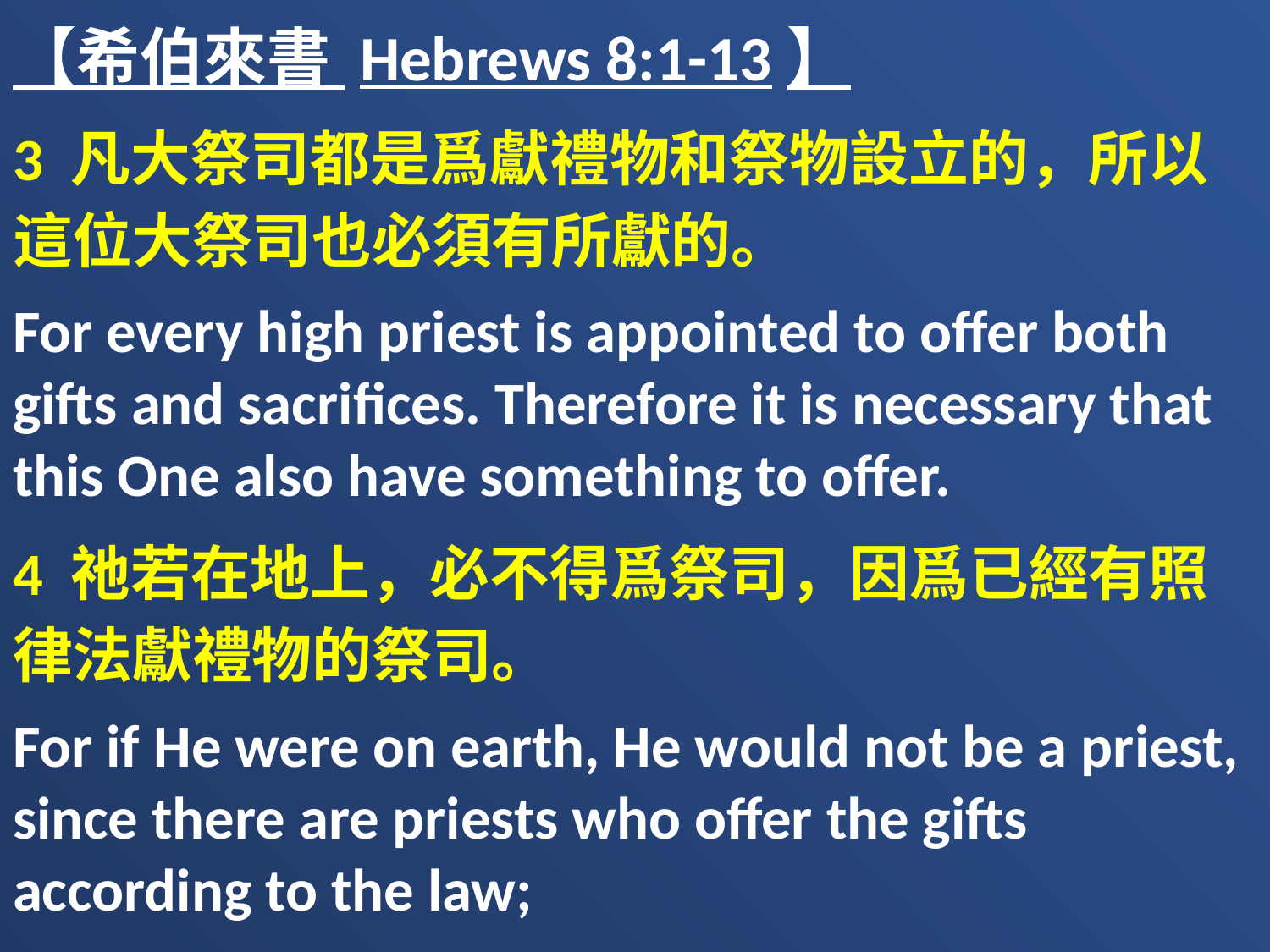

【希伯來書 Hebrews 8:1-13】
3 凡大祭司都是爲獻禮物和祭物設立的，所以這位大祭司也必須有所獻的。
For every high priest is appointed to offer both gifts and sacrifices. Therefore it is necessary that this One also have something to offer.
4 祂若在地上，必不得爲祭司，因爲已經有照律法獻禮物的祭司。
For if He were on earth, He would not be a priest, since there are priests who offer the gifts according to the law;